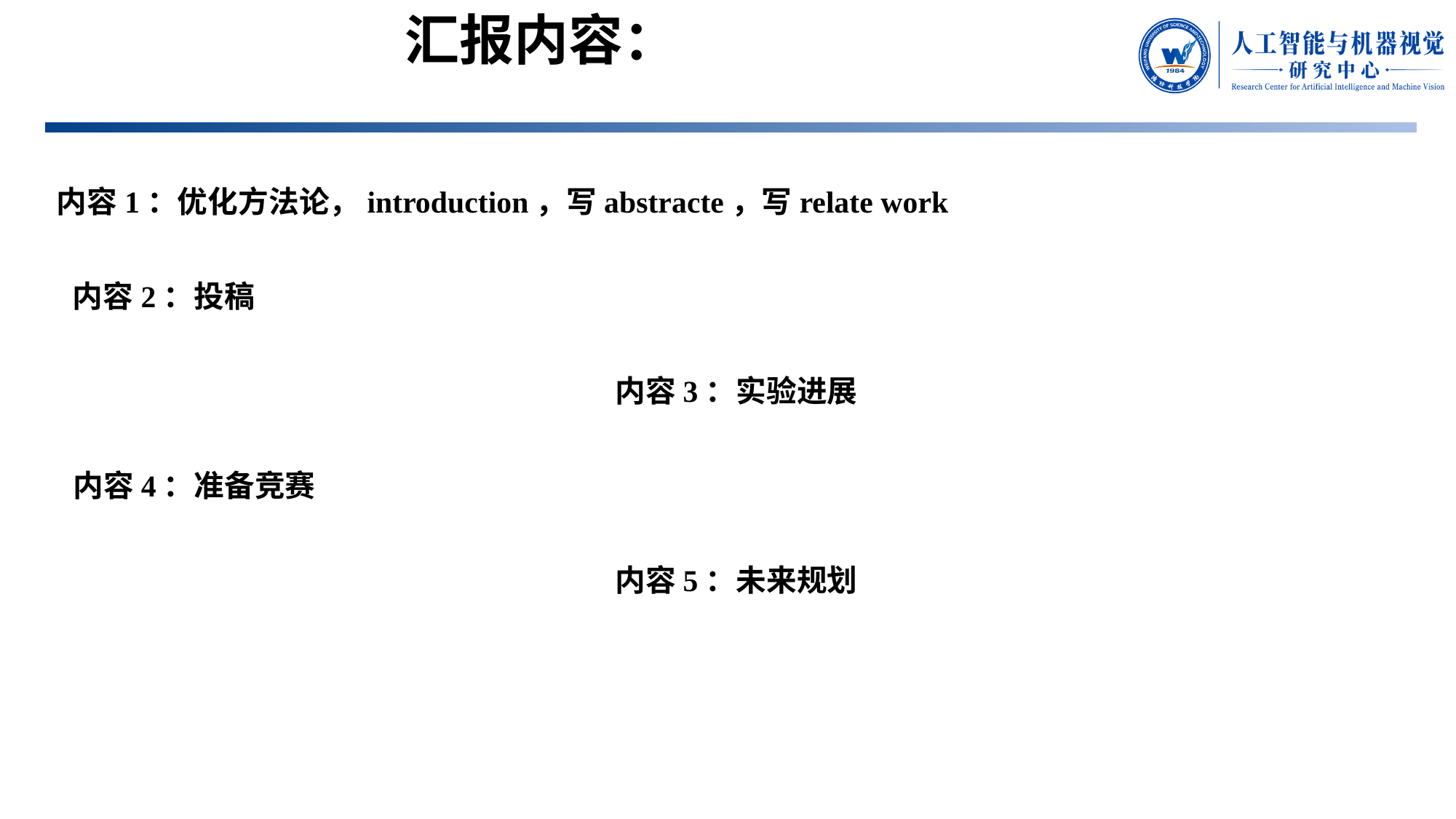

汇报内容：
内容1：优化方法论，introduction，写abstracte，写relate work
内容2：投稿
内容3：实验进展
内容4：准备竞赛
内容5：未来规划